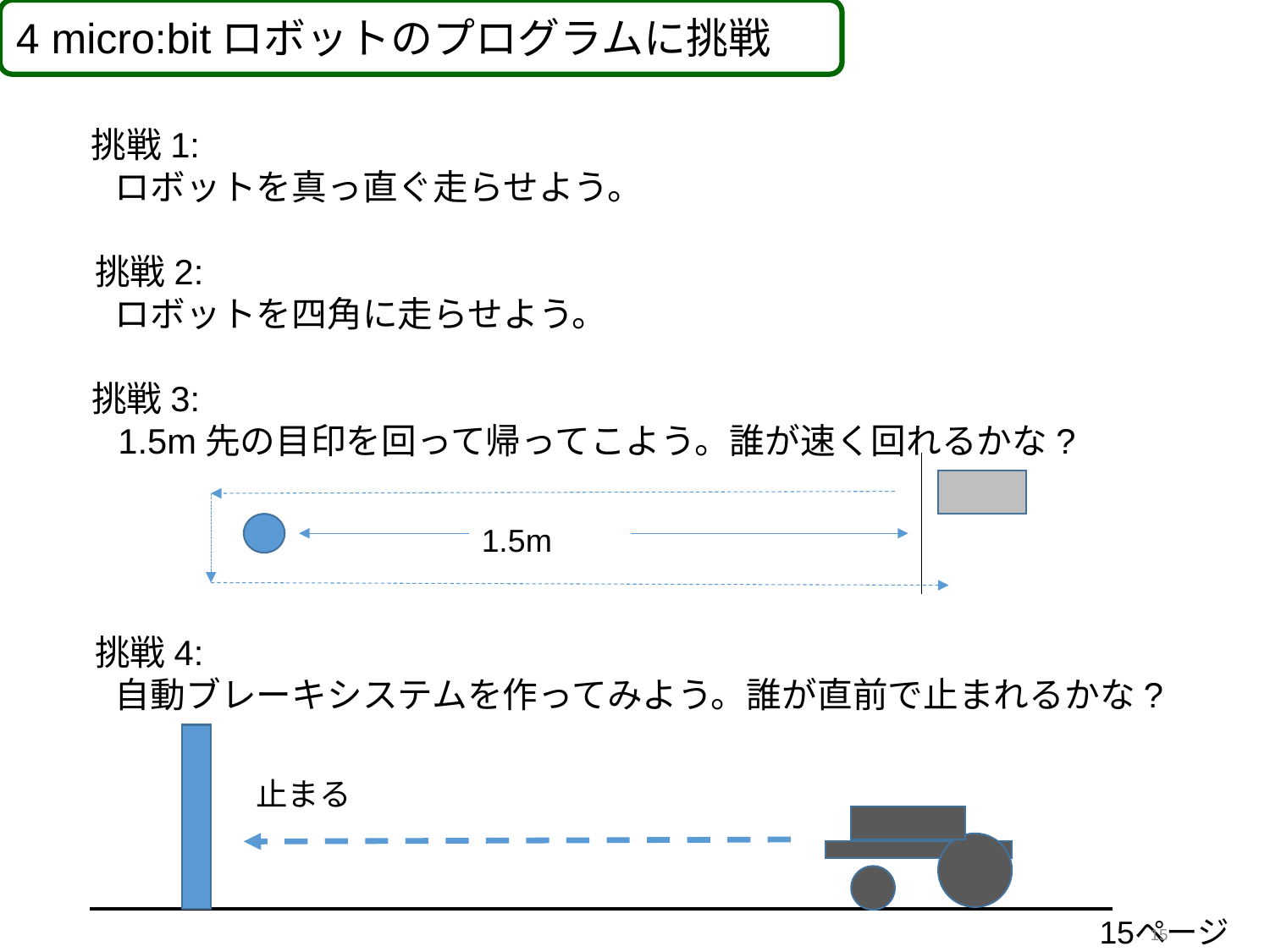

4 micro:bitロボットのプログラムに挑戦
　挑戦1:
      ロボットを真っ直ぐ走らせよう。

　挑戦2:
      ロボットを四角に走らせよう。

   挑戦3:
      1.5m先の目印を回って帰ってこよう。誰が速く回れるかな?

　挑戦4:
      自動ブレーキシステムを作ってみよう。誰が直前で止まれるかな?

1.5m

止まる

15ページ
15